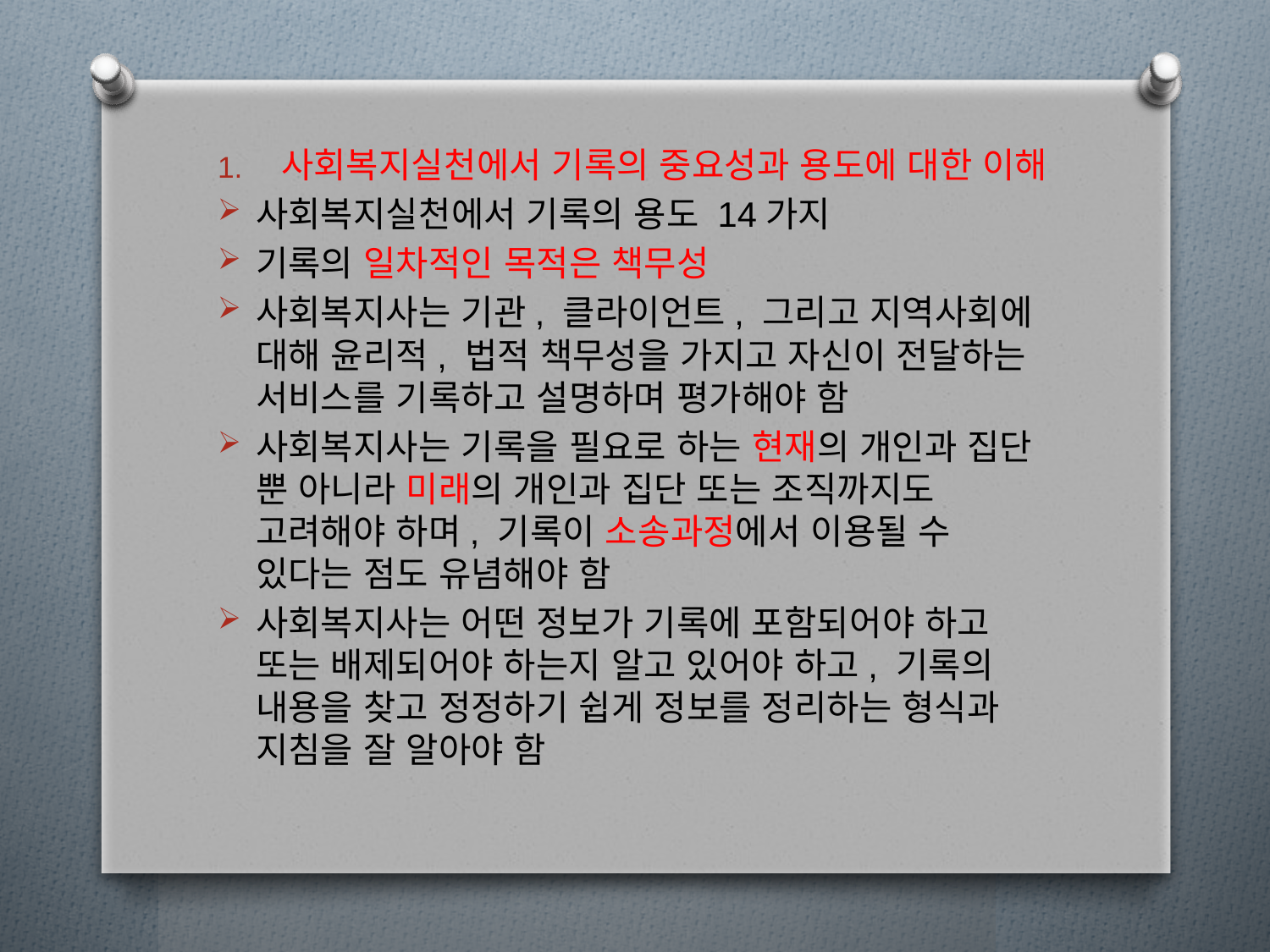

사회복지실천에서 기록의 중요성과 용도에 대한 이해
사회복지실천에서 기록의 용도 14가지
기록의 일차적인 목적은 책무성
사회복지사는 기관, 클라이언트, 그리고 지역사회에 대해 윤리적, 법적 책무성을 가지고 자신이 전달하는 서비스를 기록하고 설명하며 평가해야 함
사회복지사는 기록을 필요로 하는 현재의 개인과 집단 뿐 아니라 미래의 개인과 집단 또는 조직까지도 고려해야 하며, 기록이 소송과정에서 이용될 수 있다는 점도 유념해야 함
사회복지사는 어떤 정보가 기록에 포함되어야 하고 또는 배제되어야 하는지 알고 있어야 하고, 기록의 내용을 찾고 정정하기 쉽게 정보를 정리하는 형식과 지침을 잘 알아야 함